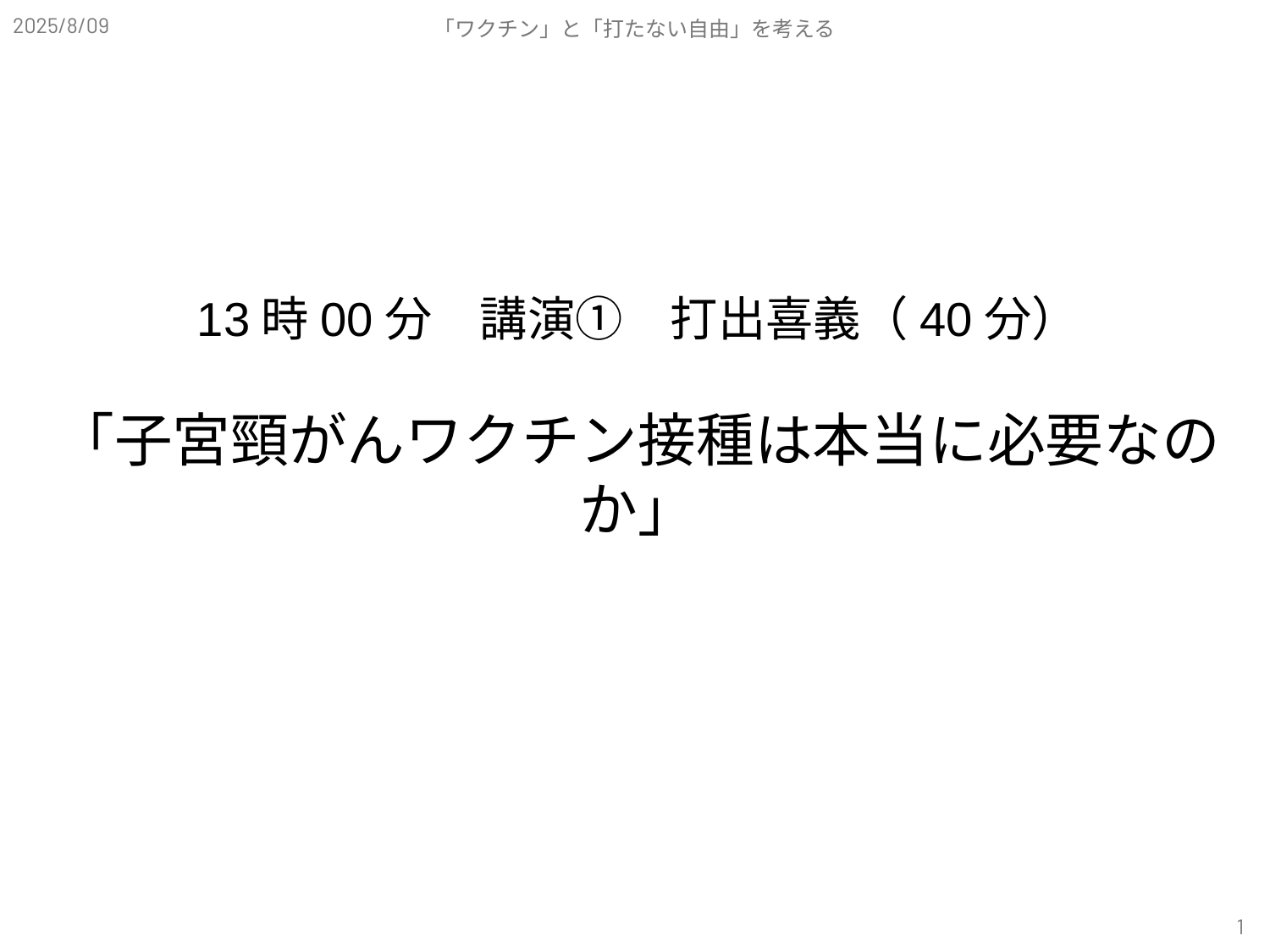

2025/8/09
「ワクチン」と「打たない自由」を考える

13時00分　講演①　打出喜義（40分）

「子宮頸がんワクチン接種は本当に必要なのか」
1